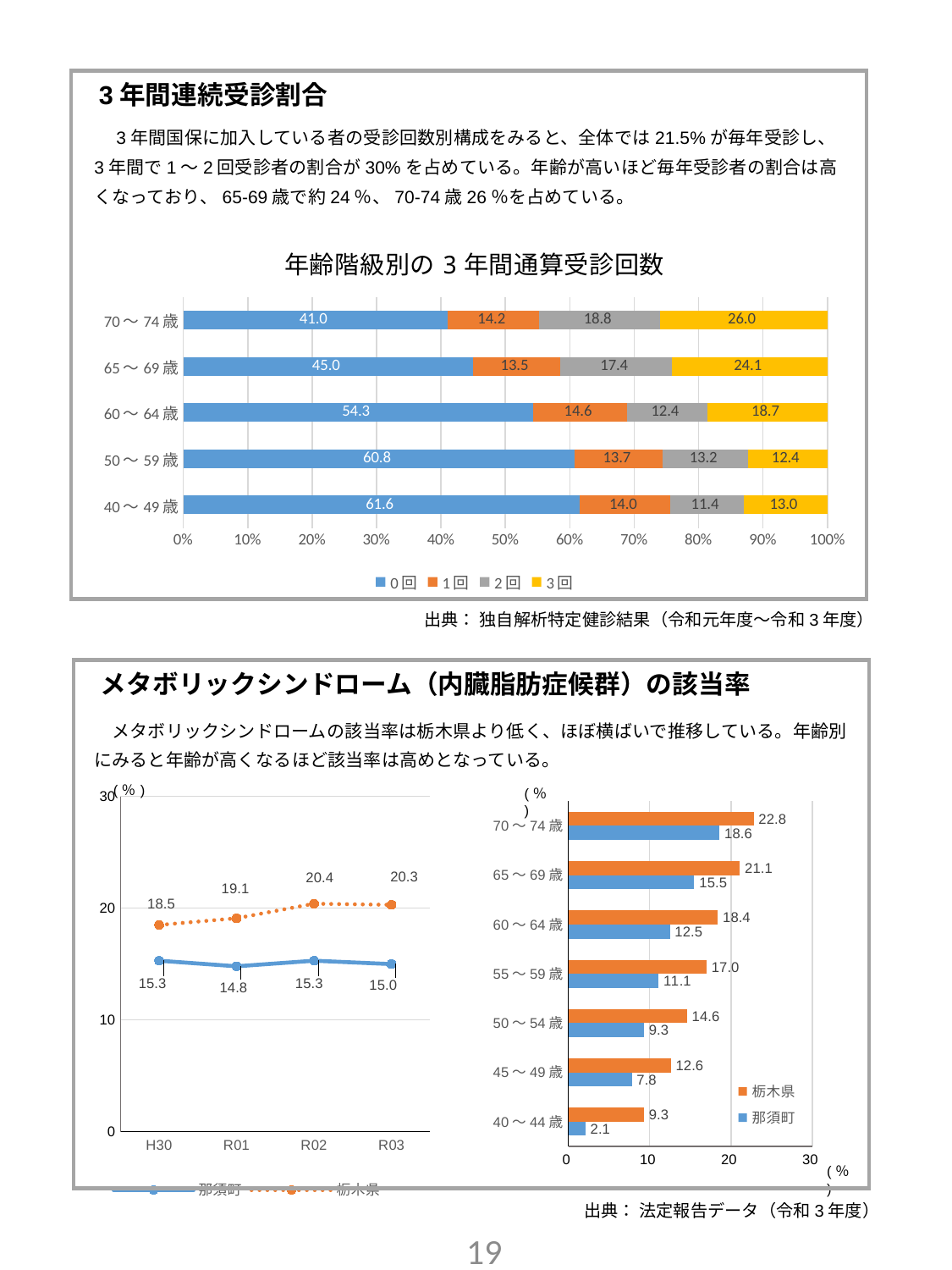

3年間連続受診割合
　3年間国保に加入している者の受診回数別構成をみると、全体では21.5%が毎年受診し、3年間で1～2回受診者の割合が30%を占めている。年齢が高いほど毎年受診者の割合は高くなっており、65-69歳で約24％、70-74歳26％を占めている。

### Chart: 年齢階級別の3年間通算受診回数

| Category | 0回 | 1回 | 2回 | 3回 |
|---|---|---|---|---|
| 40～49歳 | 61.58536585365854 | 14.02439024390244 | 11.38211382113821 | 13.008130081300814 |
| 50～59歳 | 60.7741935483871 | 13.67741935483871 | 13.161290322580646 | 12.387096774193548 |
| 60～64歳 | 54.27682737169518 | 14.618973561430792 | 12.441679626749611 | 18.662519440124417 |
| 65～69歳 | 44.96124031007752 | 13.530655391120508 | 17.40662438336857 | 24.101479915433405 |
| 70～74歳 | 41.02441359502154 | 14.217328865485879 | 18.764959310674964 | 25.99329822881762 |

### Chart: 年齢階級別の3年間通算受診回数

| Category | 3回 | 2回 | 1回 | 0回 |
|---|---|---|---|---|
| 40-59歳 | 0.12628255722178375 | 0.12470402525651145 | 0.13812154696132597 | 0.6108918705603789 |
| 60-64歳 | 0.19724770642201836 | 0.10779816513761468 | 0.15137614678899083 | 0.5435779816513762 |
| 65-74歳 | 0.2544495715227423 | 0.18127883981542517 | 0.14139749505603164 | 0.4228740936058009 |
出典： 独自解析特定健診結果（令和元年度～令和3年度）

メタボリックシンドローム（内臓脂肪症候群）の該当率

　メタボリックシンドロームの該当率は栃木県より低く、ほぼ横ばいで推移している。年齢別にみると年齢が高くなるほど該当率は高めとなっている。

### Chart

| Category | 那須町 | 栃木県 |
|---|---|---|
| H30 | 15.3 | 18.5 |
| R01 | 14.8 | 19.1 |
| R02 | 15.3 | 20.4 |
| R03 | 15.0 | 20.3 |

### Chart

| Category | 那須町 | 栃木県 |
|---|---|---|
| 40～44歳 | 2.1 | 9.3 |
| 45～49歳 | 7.8 | 12.6 |
| 50～54歳 | 9.3 | 14.6 |
| 55～59歳 | 11.1 | 17.0 |
| 60～64歳 | 12.5 | 18.4 |
| 65～69歳 | 15.5 | 21.1 |
| 70～74歳 | 18.6 | 22.8 |
出典： 法定報告データ（令和3年度）
19